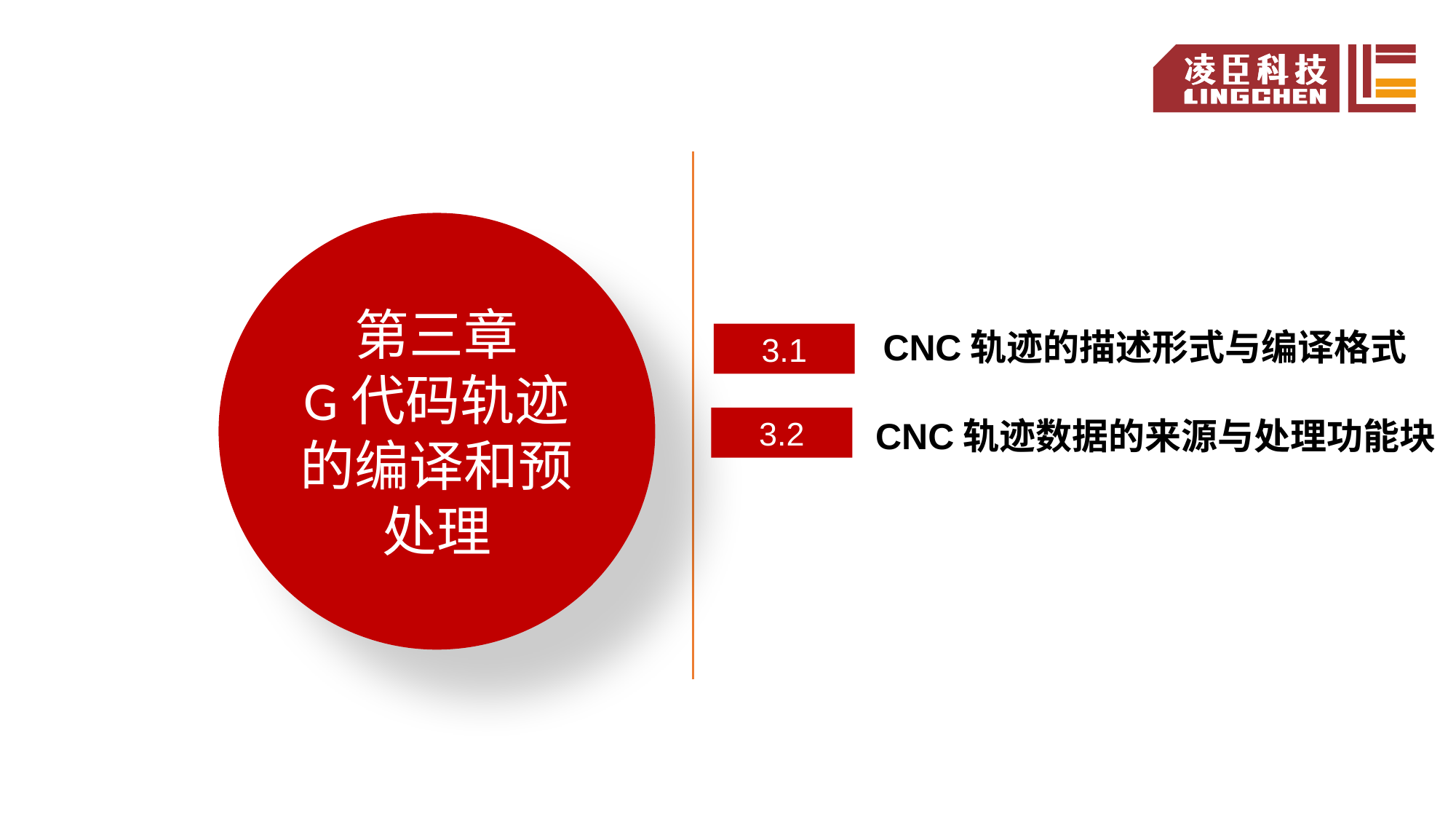

第三章
G代码轨迹的编译和预处理
CNC轨迹的描述形式与编译格式
3.1
CNC轨迹数据的来源与处理功能块

3.2